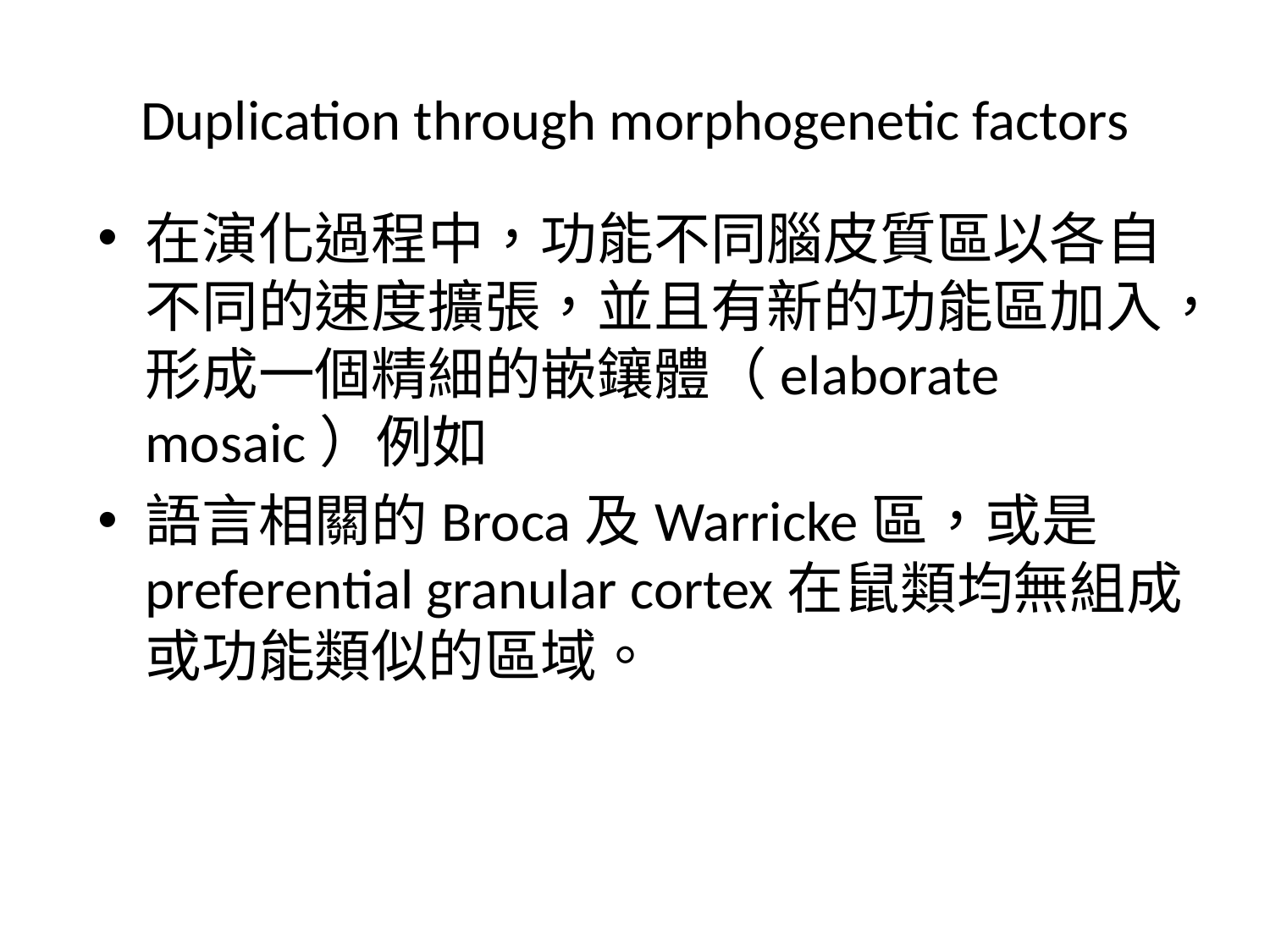

# Duplication through morphogenetic factors
在演化過程中，功能不同腦皮質區以各自不同的速度擴張，並且有新的功能區加入，形成一個精細的嵌鑲體（elaborate mosaic）例如
語言相關的Broca及Warricke區，或是preferential granular cortex在鼠類均無組成或功能類似的區域。